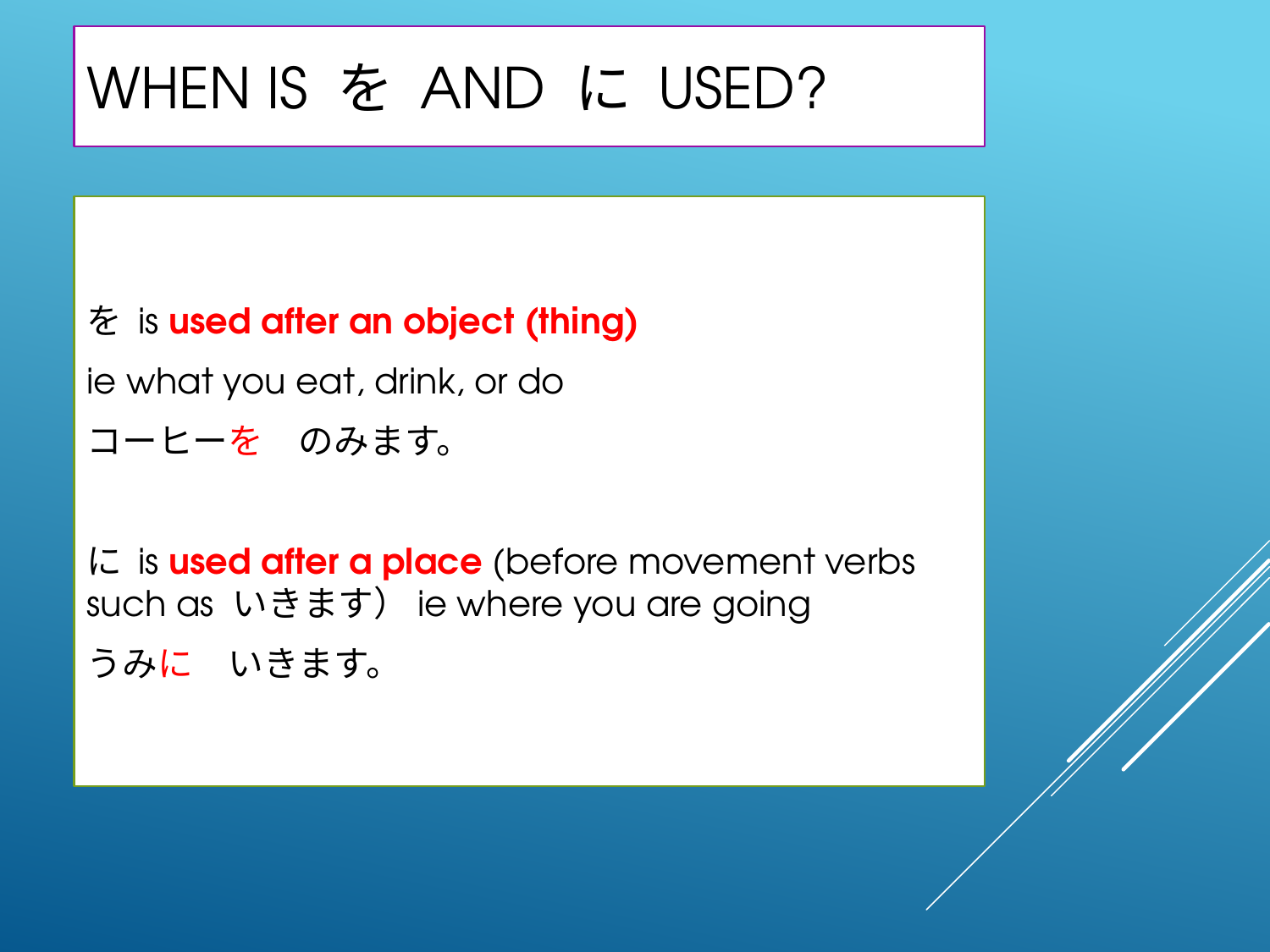

# When is を and に used?
を is used after an object (thing)
ie what you eat, drink, or do
コーヒーを　のみます。

に is used after a place (before movement verbs such as いきます）ie where you are going
うみに　いきます。